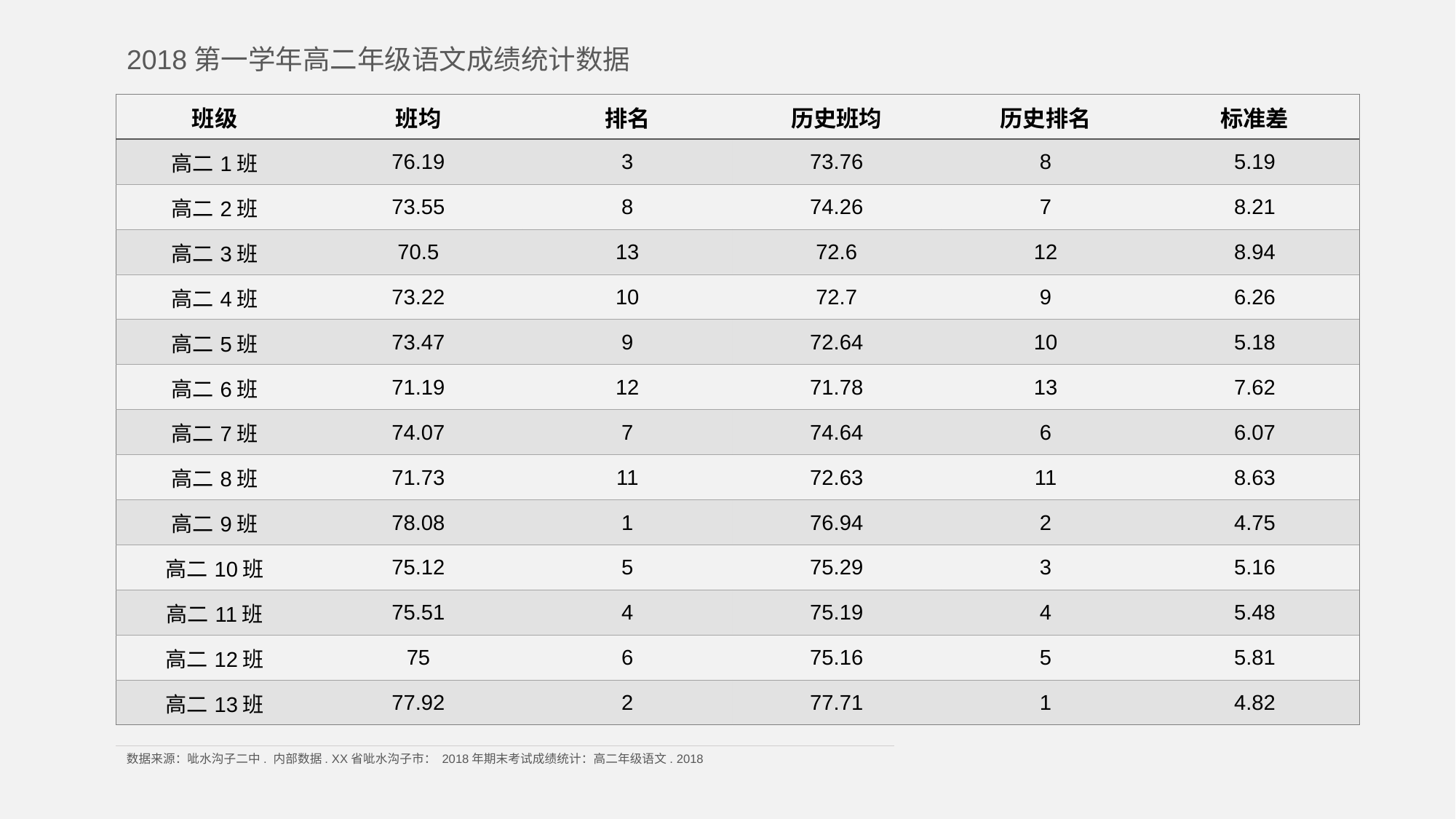

2018第一学年高二年级语文成绩统计数据
| 班级 | 班均 | 排名 | 历史班均 | 历史排名 | 标准差 |
| --- | --- | --- | --- | --- | --- |
| 高二1班 | 76.19 | 3 | 73.76 | 8 | 5.19 |
| 高二2班 | 73.55 | 8 | 74.26 | 7 | 8.21 |
| 高二3班 | 70.5 | 13 | 72.6 | 12 | 8.94 |
| 高二4班 | 73.22 | 10 | 72.7 | 9 | 6.26 |
| 高二5班 | 73.47 | 9 | 72.64 | 10 | 5.18 |
| 高二6班 | 71.19 | 12 | 71.78 | 13 | 7.62 |
| 高二7班 | 74.07 | 7 | 74.64 | 6 | 6.07 |
| 高二8班 | 71.73 | 11 | 72.63 | 11 | 8.63 |
| 高二9班 | 78.08 | 1 | 76.94 | 2 | 4.75 |
| 高二10班 | 75.12 | 5 | 75.29 | 3 | 5.16 |
| 高二11班 | 75.51 | 4 | 75.19 | 4 | 5.48 |
| 高二12班 | 75 | 6 | 75.16 | 5 | 5.81 |
| 高二13班 | 77.92 | 2 | 77.71 | 1 | 4.82 |
数据来源：呲水沟子二中. 内部数据. XX省呲水沟子市： 2018年期末考试成绩统计：高二年级语文. 2018